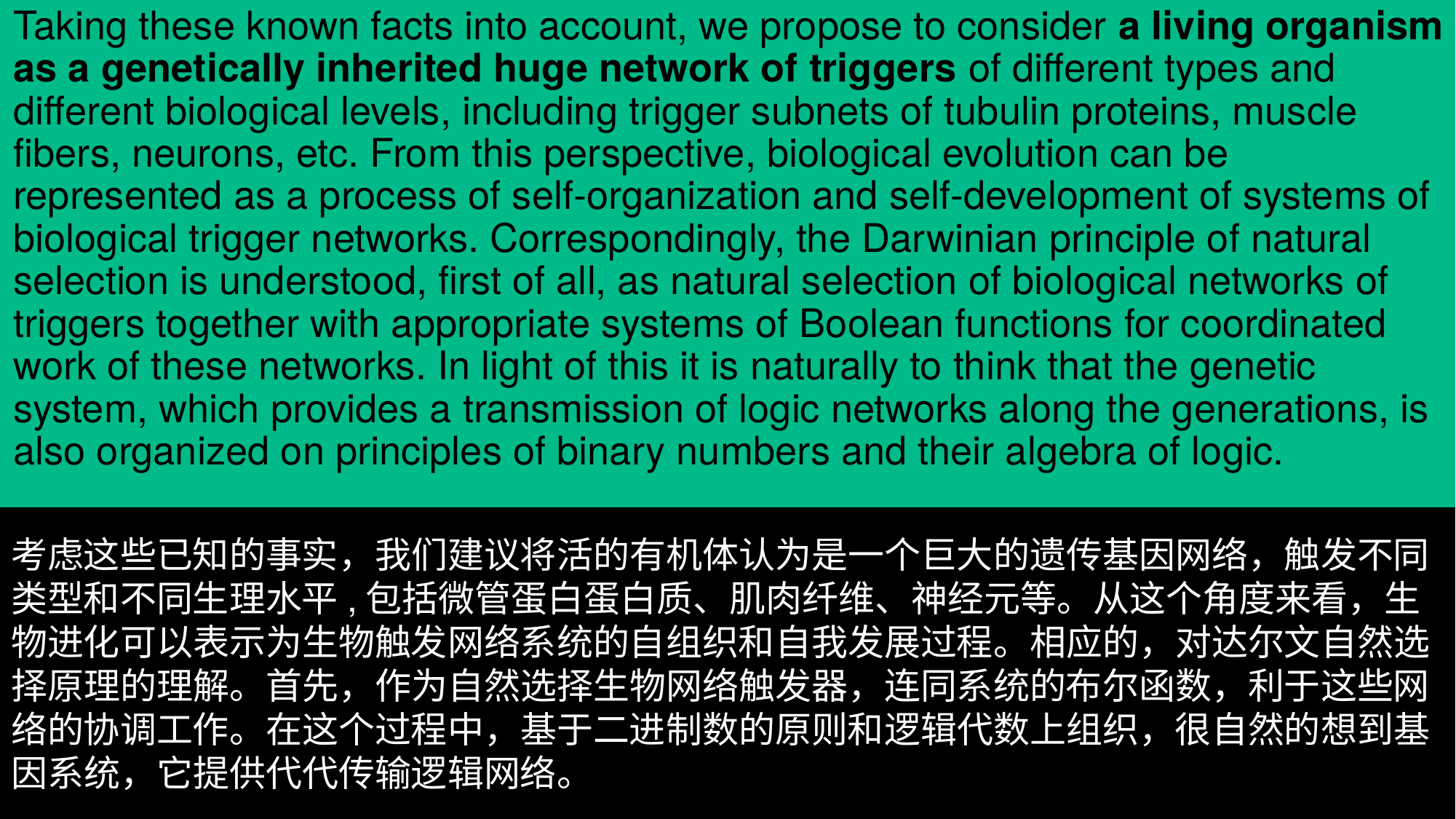

Taking these known facts into account, we propose to consider a living organism as a genetically inherited huge network of triggers of different types and different biological levels, including trigger subnets of tubulin proteins, muscle fibers, neurons, etc. From this perspective, biological evolution can be represented as a process of self-organization and self-development of systems of biological trigger networks. Correspondingly, the Darwinian principle of natural selection is understood, first of all, as natural selection of biological networks of triggers together with appropriate systems of Boolean functions for coordinated work of these networks. In light of this it is naturally to think that the genetic system, which provides a transmission of logic networks along the generations, is also organized on principles of binary numbers and their algebra of logic.
考虑这些已知的事实，我们建议将活的有机体认为是一个巨大的遗传基因网络，触发不同类型和不同生理水平,包括微管蛋白蛋白质、肌肉纤维、神经元等。从这个角度来看，生物进化可以表示为生物触发网络系统的自组织和自我发展过程。相应的，对达尔文自然选择原理的理解。首先，作为自然选择生物网络触发器，连同系统的布尔函数，利于这些网络的协调工作。在这个过程中，基于二进制数的原则和逻辑代数上组织，很自然的想到基因系统，它提供代代传输逻辑网络。